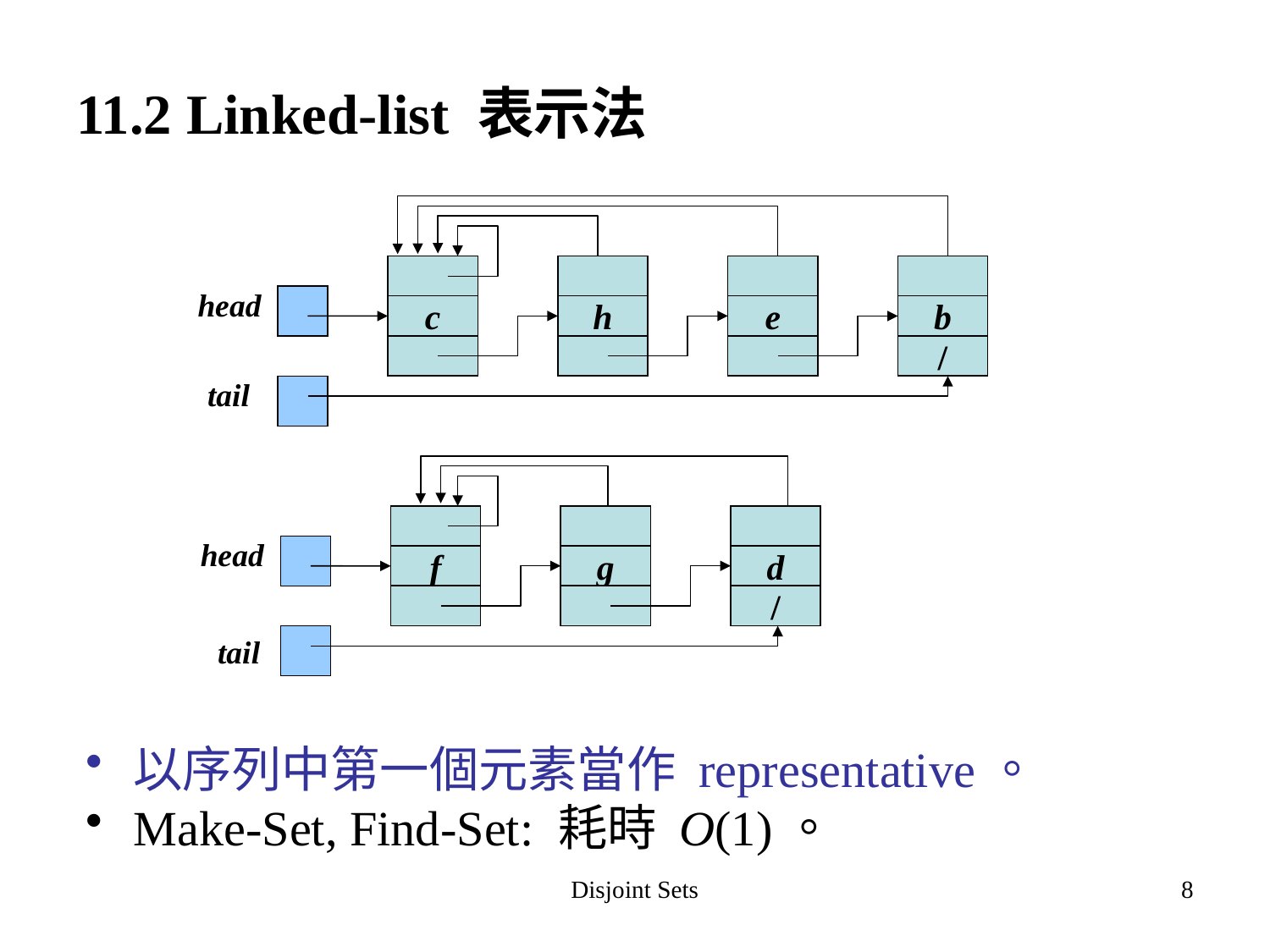

11.2 Linked-list 表示法

head

c
h
e
b

/
tail

head

f
g
d

/
tail

以序列中第一個元素當作 representative。
Make-Set, Find-Set: 耗時 O(1)。
Disjoint Sets
8